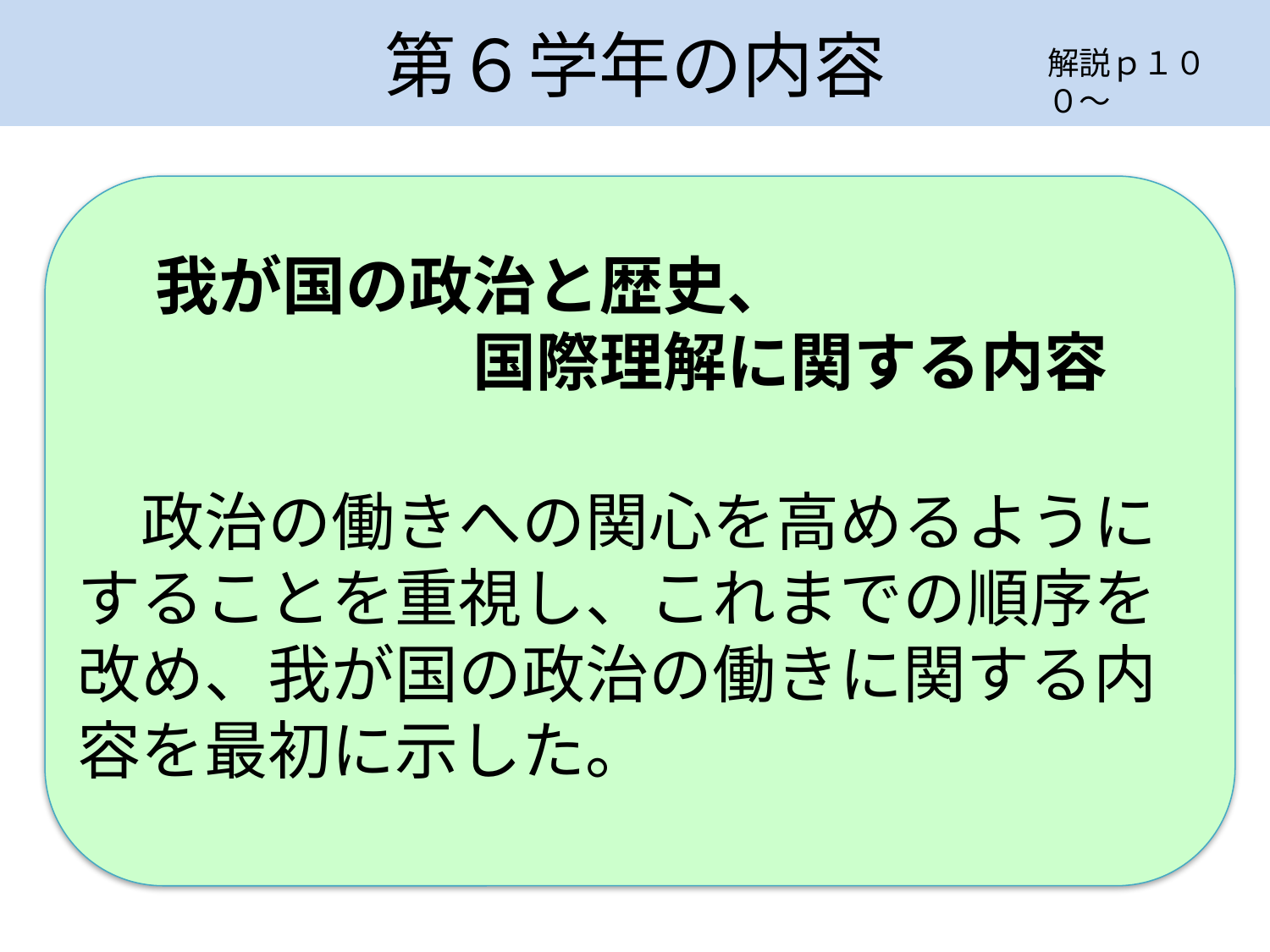

# 第６学年の内容
解説ｐ１００～

　我が国の政治と歴史、
　　　　　　国際理解に関する内容

　政治の働きへの関心を高めるようにすることを重視し、これまでの順序を改め、我が国の政治の働きに関する内容を最初に示した。